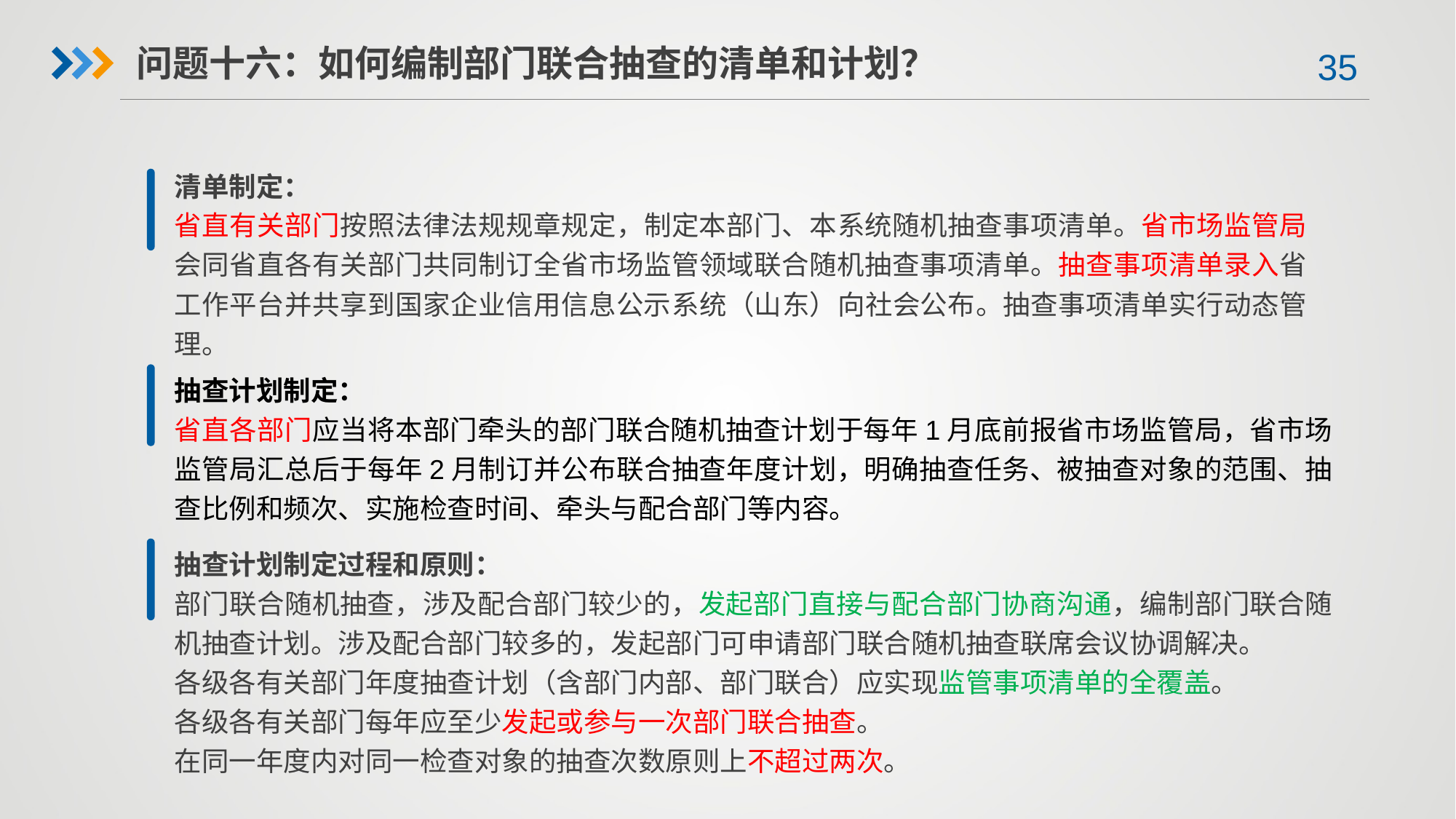

问题十六：如何编制部门联合抽查的清单和计划？
清单制定：
省直有关部门按照法律法规规章规定，制定本部门、本系统随机抽查事项清单。省市场监管局会同省直各有关部门共同制订全省市场监管领域联合随机抽查事项清单。抽查事项清单录入省工作平台并共享到国家企业信用信息公示系统（山东）向社会公布。抽查事项清单实行动态管理。

抽查计划制定：
省直各部门应当将本部门牵头的部门联合随机抽查计划于每年1月底前报省市场监管局，省市场监管局汇总后于每年2月制订并公布联合抽查年度计划，明确抽查任务、被抽查对象的范围、抽查比例和频次、实施检查时间、牵头与配合部门等内容。

抽查计划制定过程和原则：
部门联合随机抽查，涉及配合部门较少的，发起部门直接与配合部门协商沟通，编制部门联合随机抽查计划。涉及配合部门较多的，发起部门可申请部门联合随机抽查联席会议协调解决。
各级各有关部门年度抽查计划（含部门内部、部门联合）应实现监管事项清单的全覆盖。
各级各有关部门每年应至少发起或参与一次部门联合抽查。
在同一年度内对同一检查对象的抽查次数原则上不超过两次。